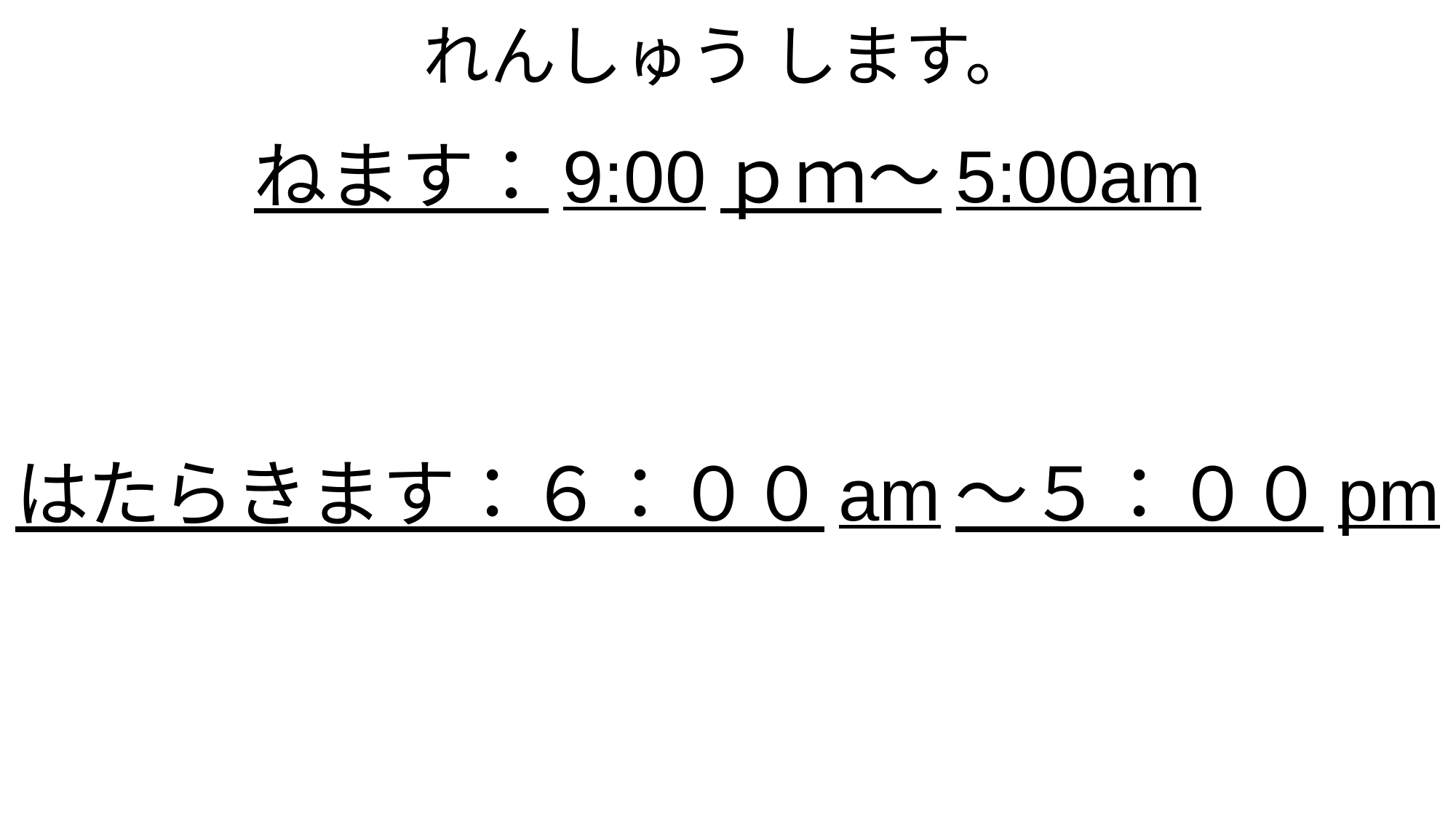

# れんしゅう します。
ねます：9:00ｐｍ～5:00am
わたしは 9じ から 5じ まで ねます。
はたらきます：６：００am～５：００pm
6じ から 5じ まで はたらきます。